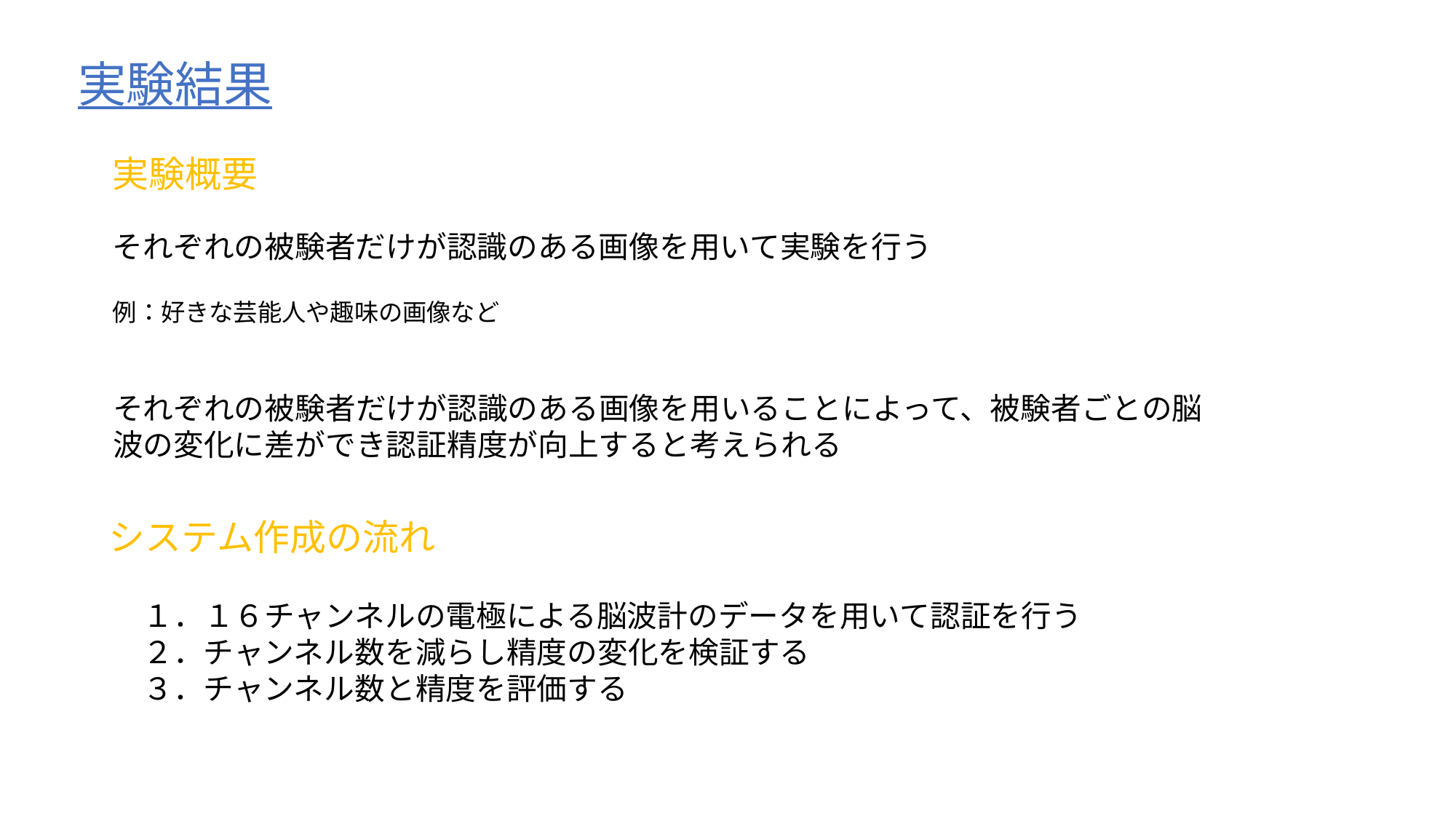

実験結果
実験概要

それぞれの被験者だけが認識のある画像を用いて実験を行う

例：好きな芸能人や趣味の画像など
それぞれの被験者だけが認識のある画像を用いることによって、被験者ごとの脳波の変化に差ができ認証精度が向上すると考えられる
システム作成の流れ
１．１６チャンネルの電極による脳波計のデータを用いて認証を行う
２．チャンネル数を減らし精度の変化を検証する
３．チャンネル数と精度を評価する